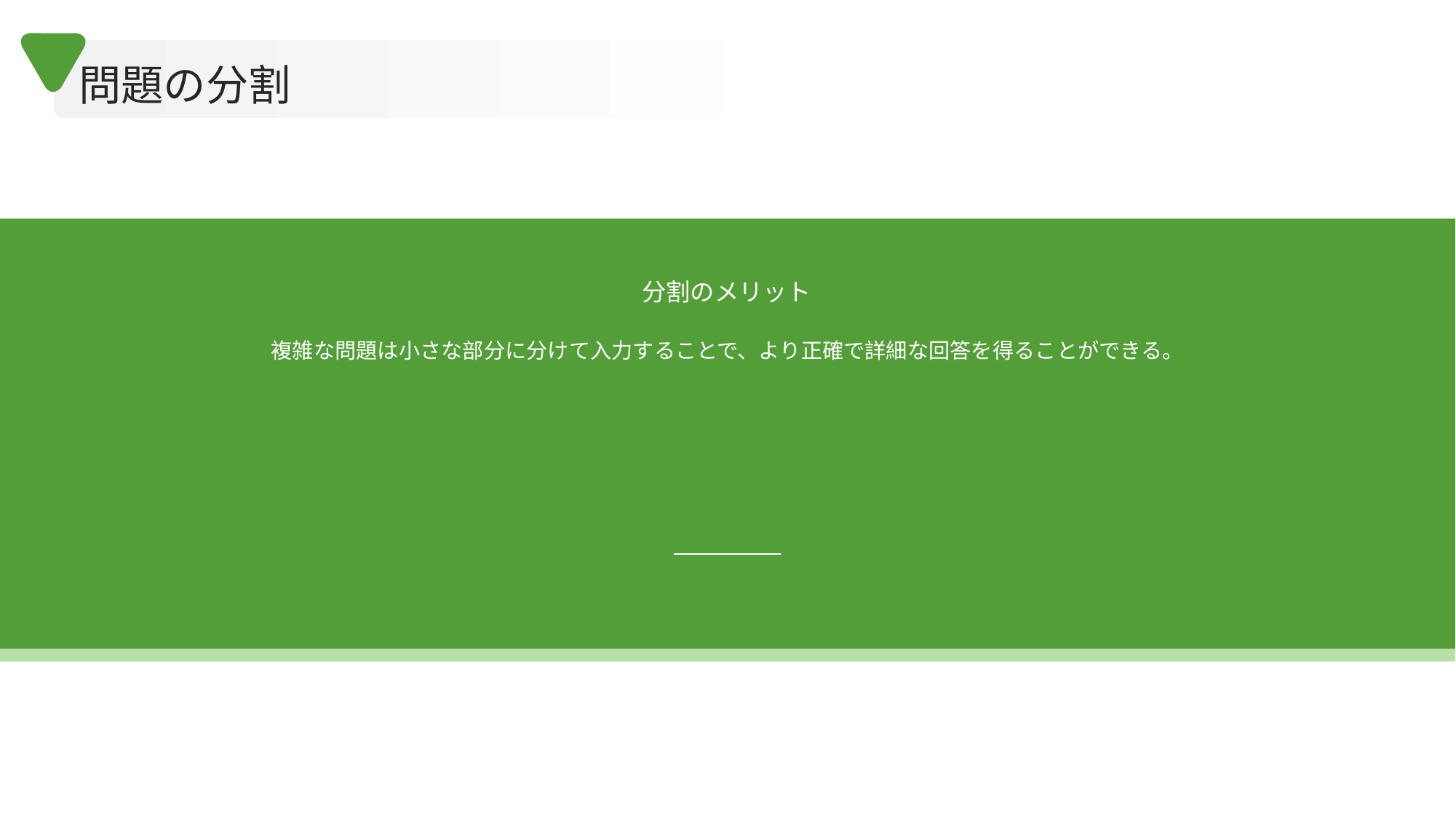

問題の分割

分割のメリット
複雑な問題は小さな部分に分けて入力することで、より正確で詳細な回答を得ることができる。